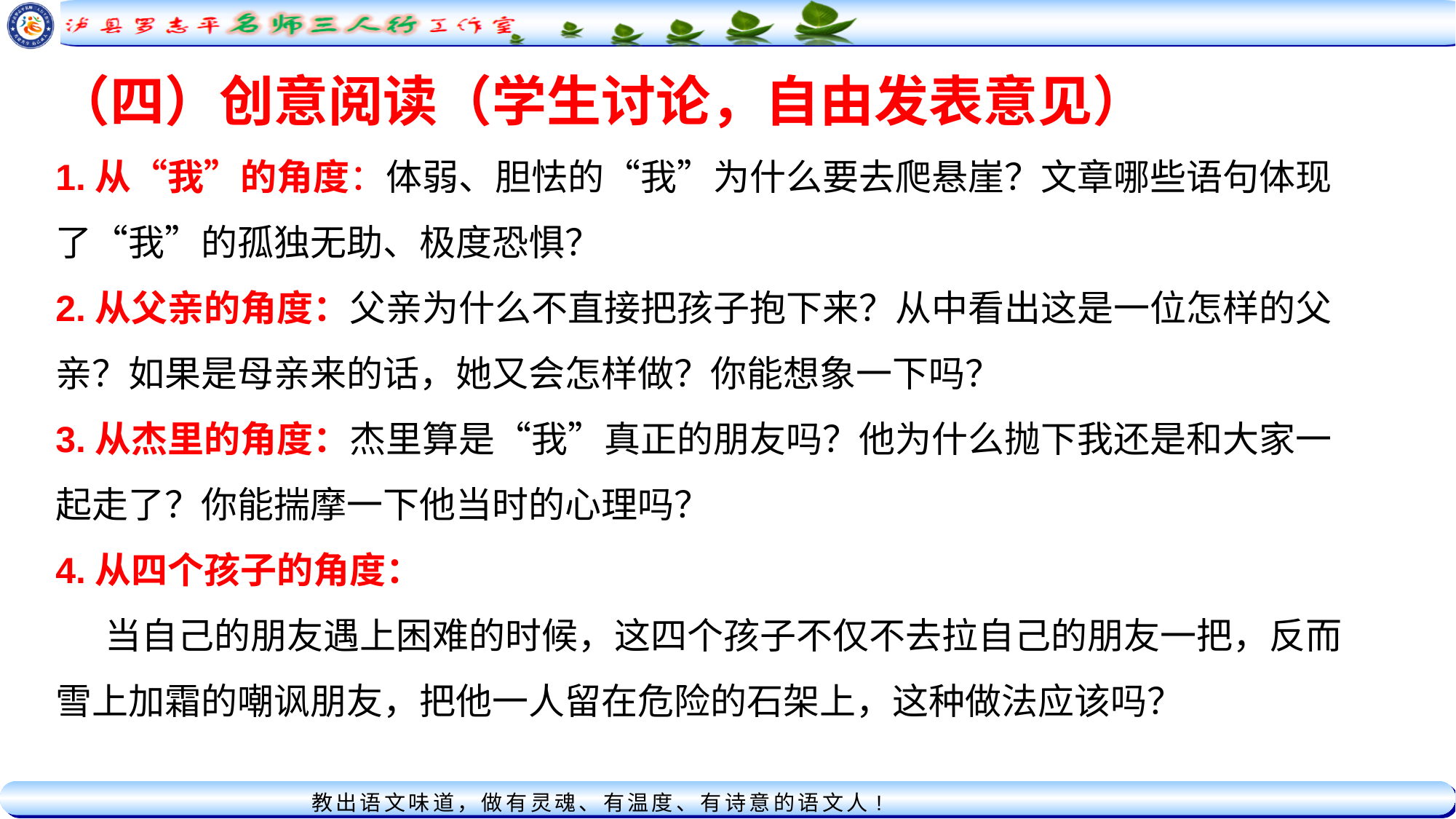

（四）创意阅读（学生讨论，自由发表意见）
1.从“我”的角度：体弱、胆怯的“我”为什么要去爬悬崖？文章哪些语句体现了“我”的孤独无助、极度恐惧？
2.从父亲的角度：父亲为什么不直接把孩子抱下来？从中看出这是一位怎样的父亲？如果是母亲来的话，她又会怎样做？你能想象一下吗？
3.从杰里的角度：杰里算是“我”真正的朋友吗？他为什么抛下我还是和大家一起走了？你能揣摩一下他当时的心理吗？
4.从四个孩子的角度：
     当自己的朋友遇上困难的时候，这四个孩子不仅不去拉自己的朋友一把，反而雪上加霜的嘲讽朋友，把他一人留在危险的石架上，这种做法应该吗？